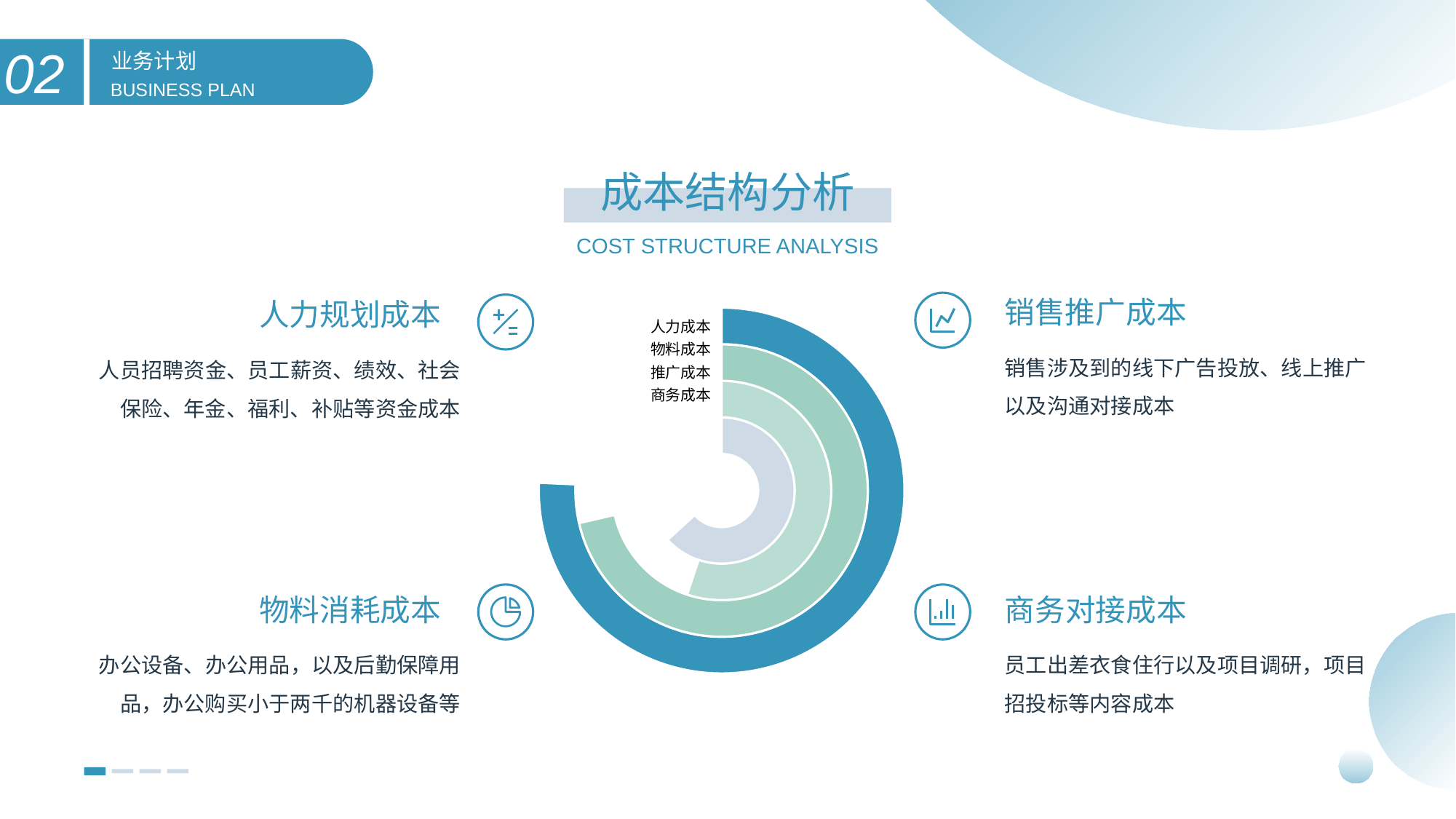

业务计划
BUSINESS PLAN
成本结构分析

COST STRUCTURE ANALYSIS
销售推广成本

人力规划成本

### Chart

| Category | 系列 1 | 系列 2 | 系列 3 | 系列 4 |
|---|---|---|---|---|
| 类别 1 | 4.3 | 5.4 | 5.0 | 14.0 |
| 类别 2 | 2.5 | 4.4 | 2.0 | 4.5 |
人力成本
物料成本
销售涉及到的线下广告投放、线上推广以及沟通对接成本
人员招聘资金、员工薪资、绩效、社会保险、年金、福利、补贴等资金成本
推广成本
商务成本

物料消耗成本
商务对接成本
办公设备、办公用品，以及后勤保障用品，办公购买小于两千的机器设备等
员工出差衣食住行以及项目调研，项目招投标等内容成本